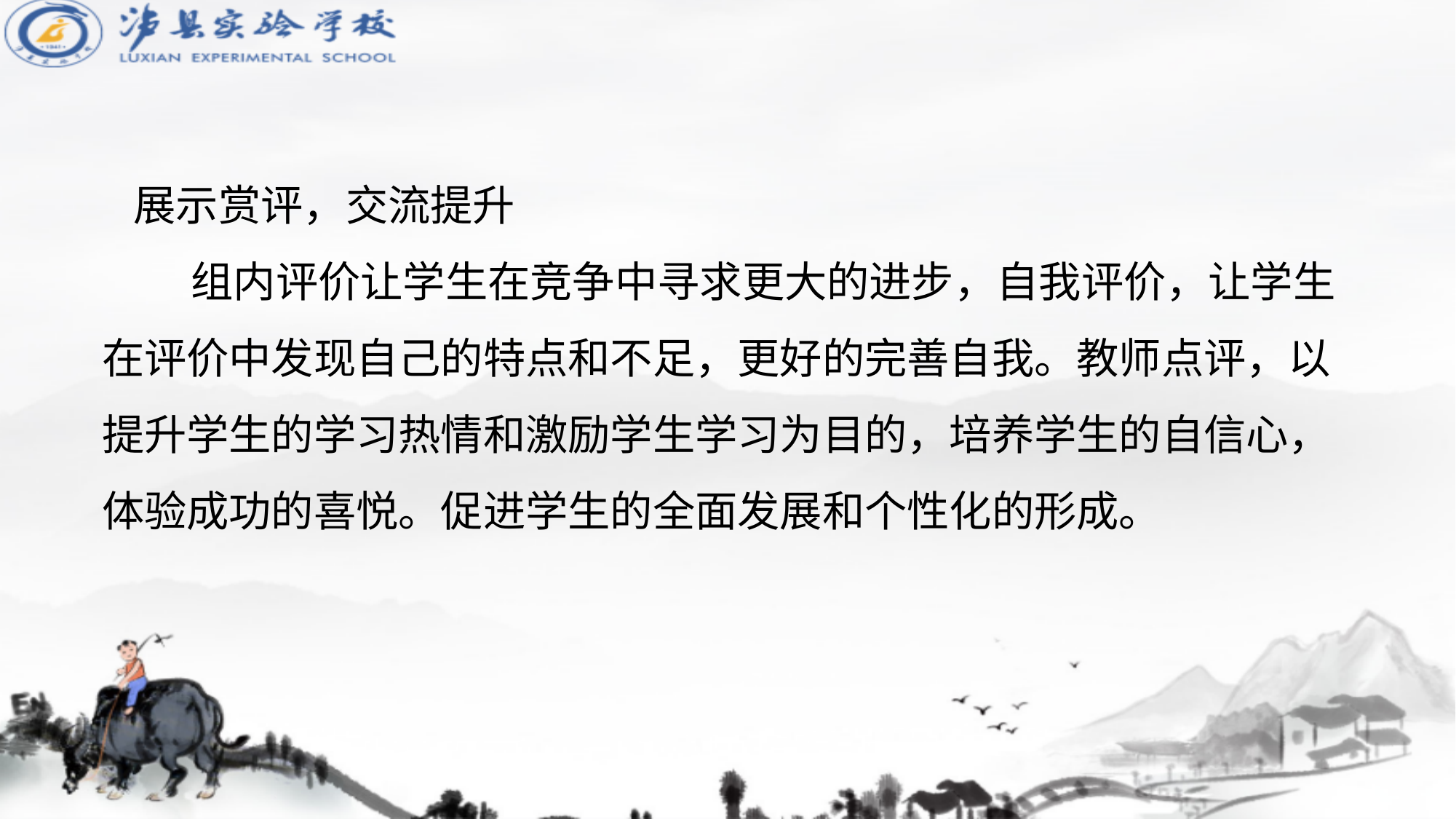

展示赏评，交流提升
     组内评价让学生在竞争中寻求更大的进步，自我评价，让学生在评价中发现自己的特点和不足，更好的完善自我。教师点评，以提升学生的学习热情和激励学生学习为目的，培养学生的自信心，体验成功的喜悦。促进学生的全面发展和个性化的形成。